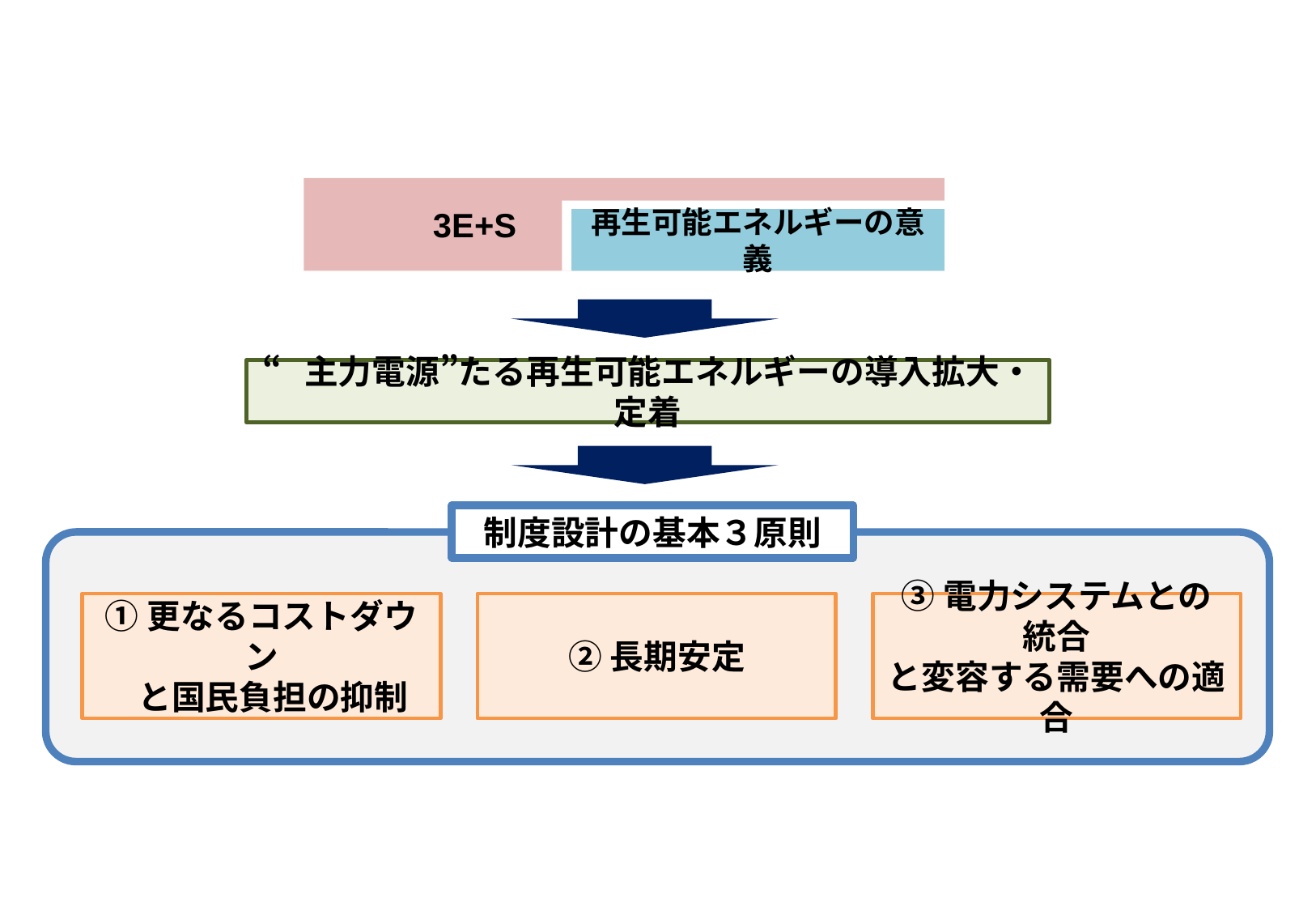

3E+S

再生可能エネルギーの意義

“主力電源”たる再生可能エネルギーの導入拡大・定着

制度設計の基本３原則

②長期安定
③電力システムとの統合
と変容する需要への適合
①更なるコストダウン
  と国民負担の抑制